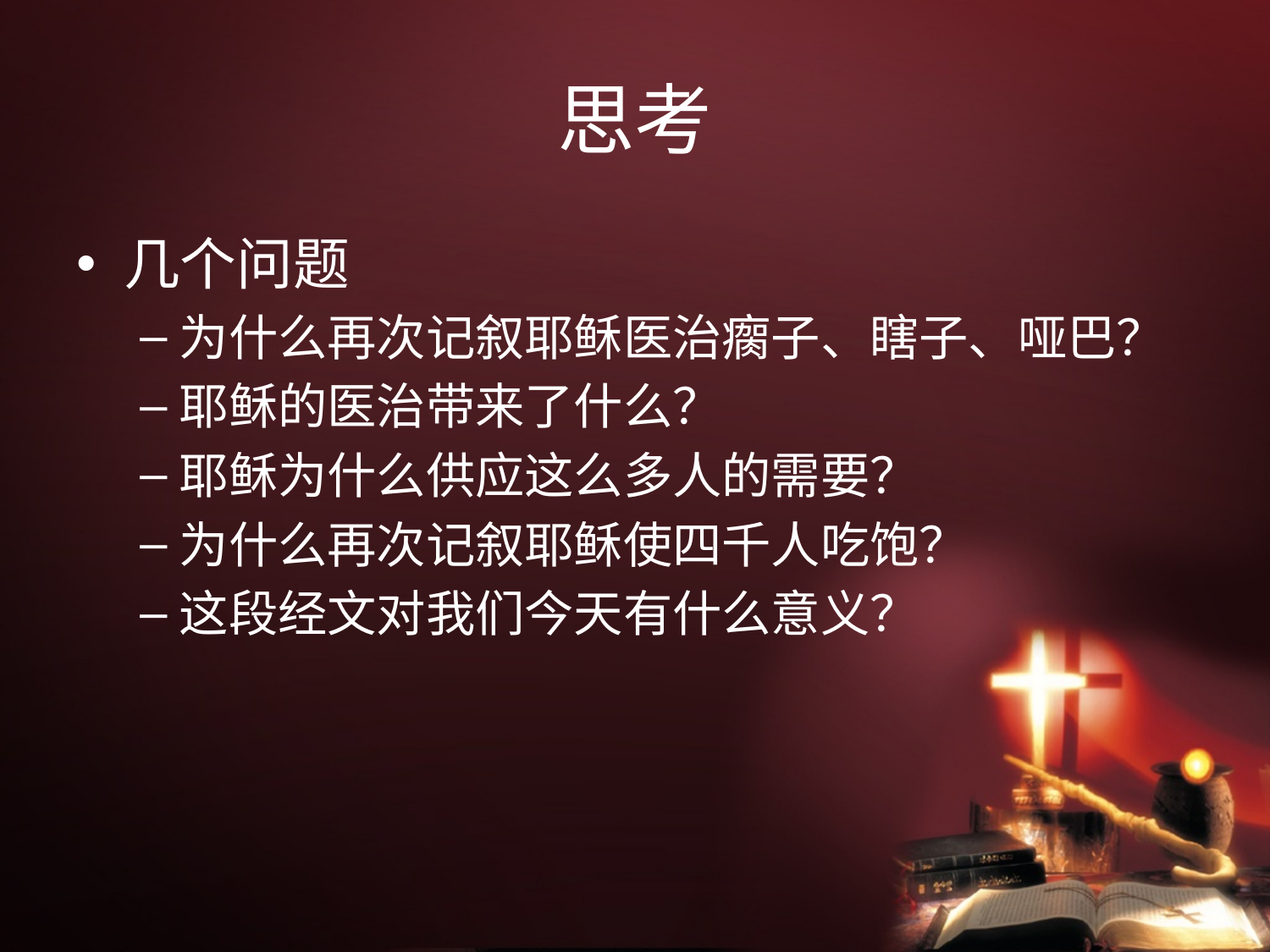

# 思考
几个问题
为什么再次记叙耶稣医治瘸子、瞎子、哑巴？
耶稣的医治带来了什么？
耶稣为什么供应这么多人的需要？
为什么再次记叙耶稣使四千人吃饱？
这段经文对我们今天有什么意义？